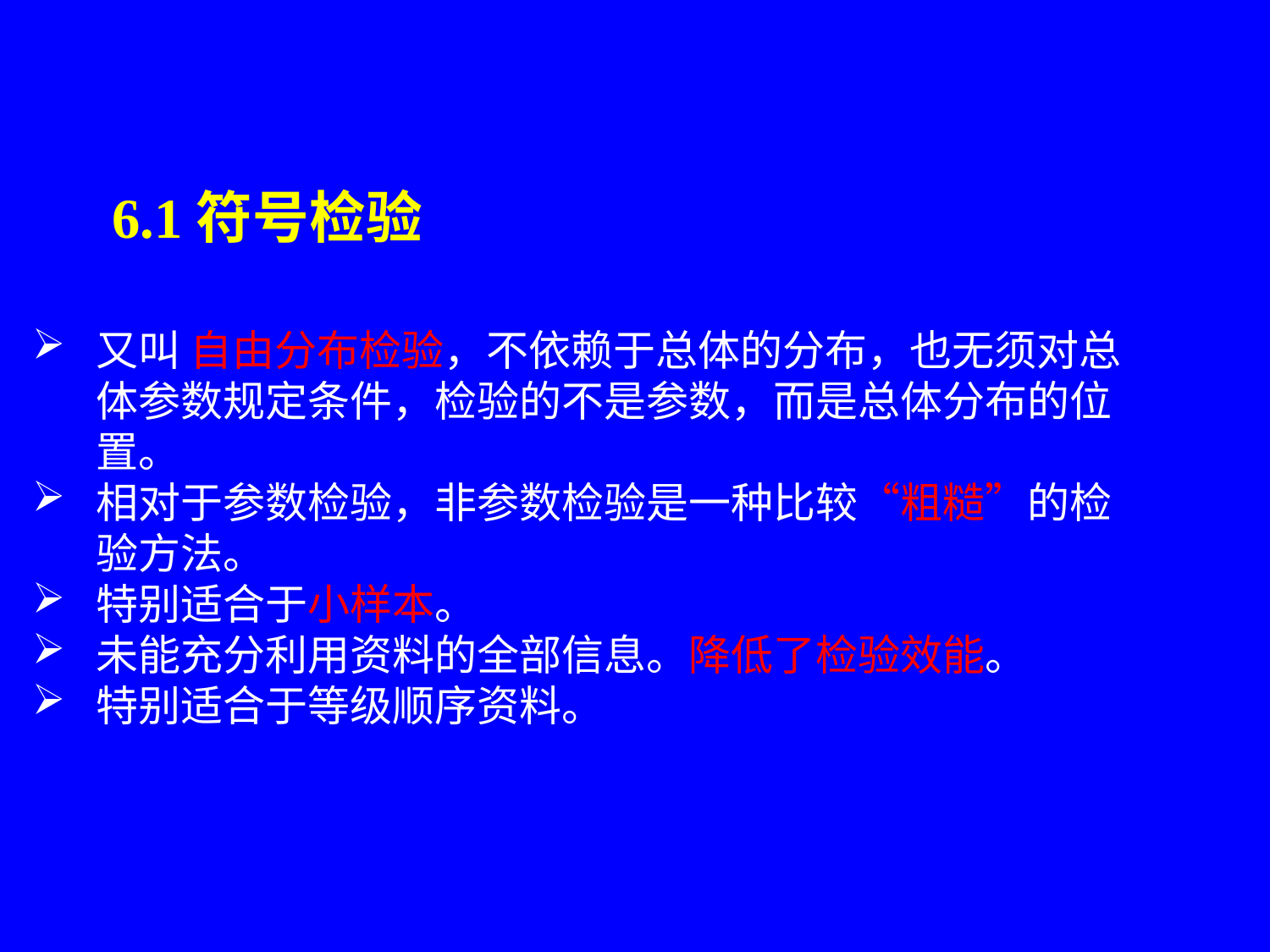

6.1符号检验
又叫 自由分布检验，不依赖于总体的分布，也无须对总体参数规定条件，检验的不是参数，而是总体分布的位置。
相对于参数检验，非参数检验是一种比较“粗糙”的检验方法。
特别适合于小样本。
未能充分利用资料的全部信息。降低了检验效能。
特别适合于等级顺序资料。